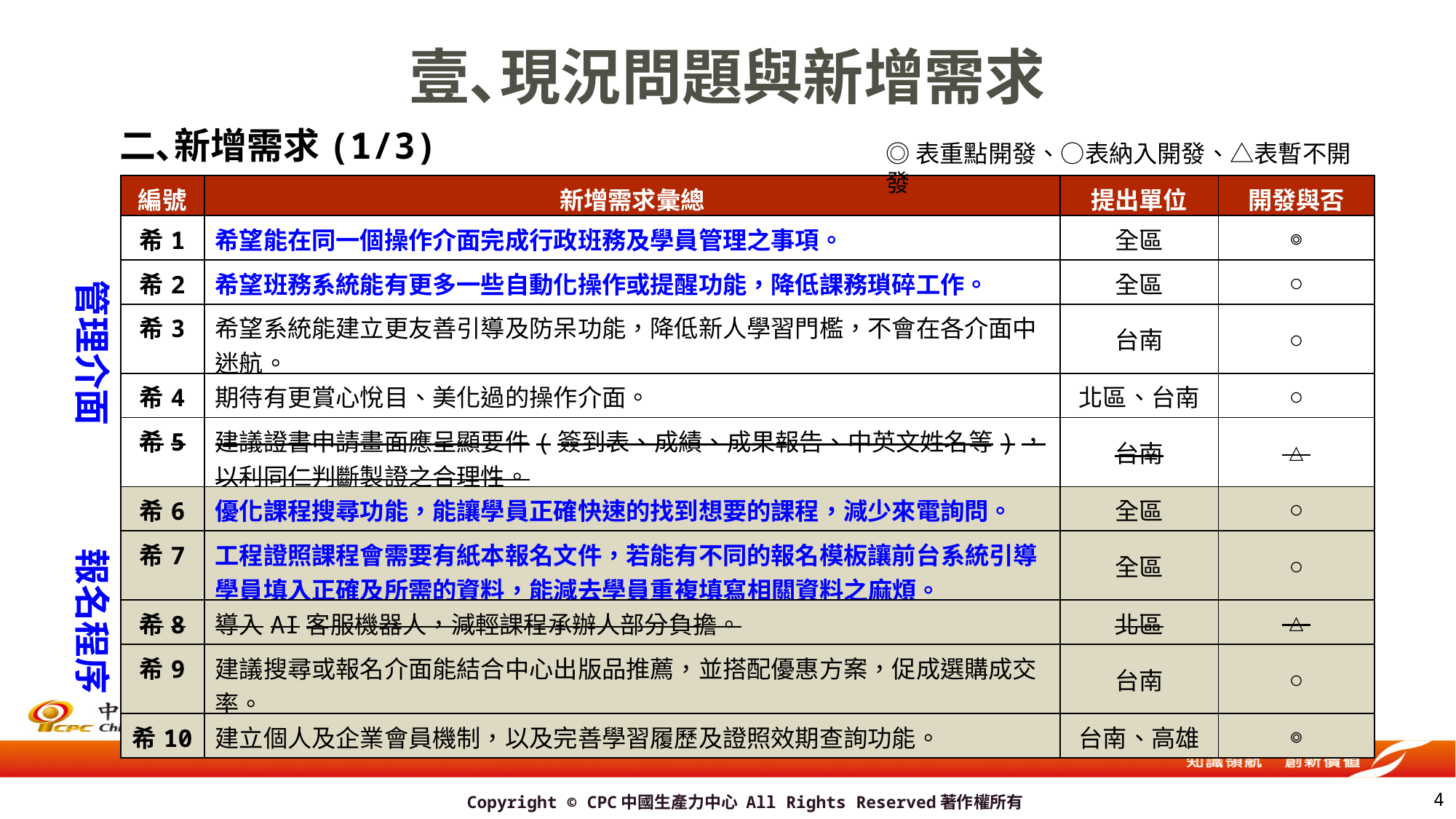

# 壹､現況問題與新增需求
二､新增需求(1/3)
◎表重點開發、○表納入開發、△表暫不開發
| 編號 | 新增需求彙總 | 提出單位 | 開發與否 |
| --- | --- | --- | --- |
| 希1 | 希望能在同一個操作介面完成行政班務及學員管理之事項。 | 全區 | ◎ |
| 希2 | 希望班務系統能有更多一些自動化操作或提醒功能，降低課務瑣碎工作。 | 全區 | ○ |
| 希3 | 希望系統能建立更友善引導及防呆功能，降低新人學習門檻，不會在各介面中迷航。 | 台南 | ○ |
| 希4 | 期待有更賞心悅目、美化過的操作介面。 | 北區、台南 | ○ |
| 希5 | 建議證書申請畫面應呈顯要件(簽到表、成績、成果報告、中英文姓名等)，以利同仁判斷製證之合理性。 | 台南 | △ |
| 希6 | 優化課程搜尋功能，能讓學員正確快速的找到想要的課程，減少來電詢問。 | 全區 | ○ |
| 希7 | 工程證照課程會需要有紙本報名文件，若能有不同的報名模板讓前台系統引導學員填入正確及所需的資料，能減去學員重複填寫相關資料之麻煩。 | 全區 | ○ |
| 希8 | 導入AI客服機器人，減輕課程承辦人部分負擔。 | 北區 | △ |
| 希9 | 建議搜尋或報名介面能結合中心出版品推薦，並搭配優惠方案，促成選購成交率。 | 台南 | ○ |
| 希10 | 建立個人及企業會員機制，以及完善學習履歷及證照效期查詢功能。 | 台南、高雄 | ◎ |
管理介面
報名程序
4